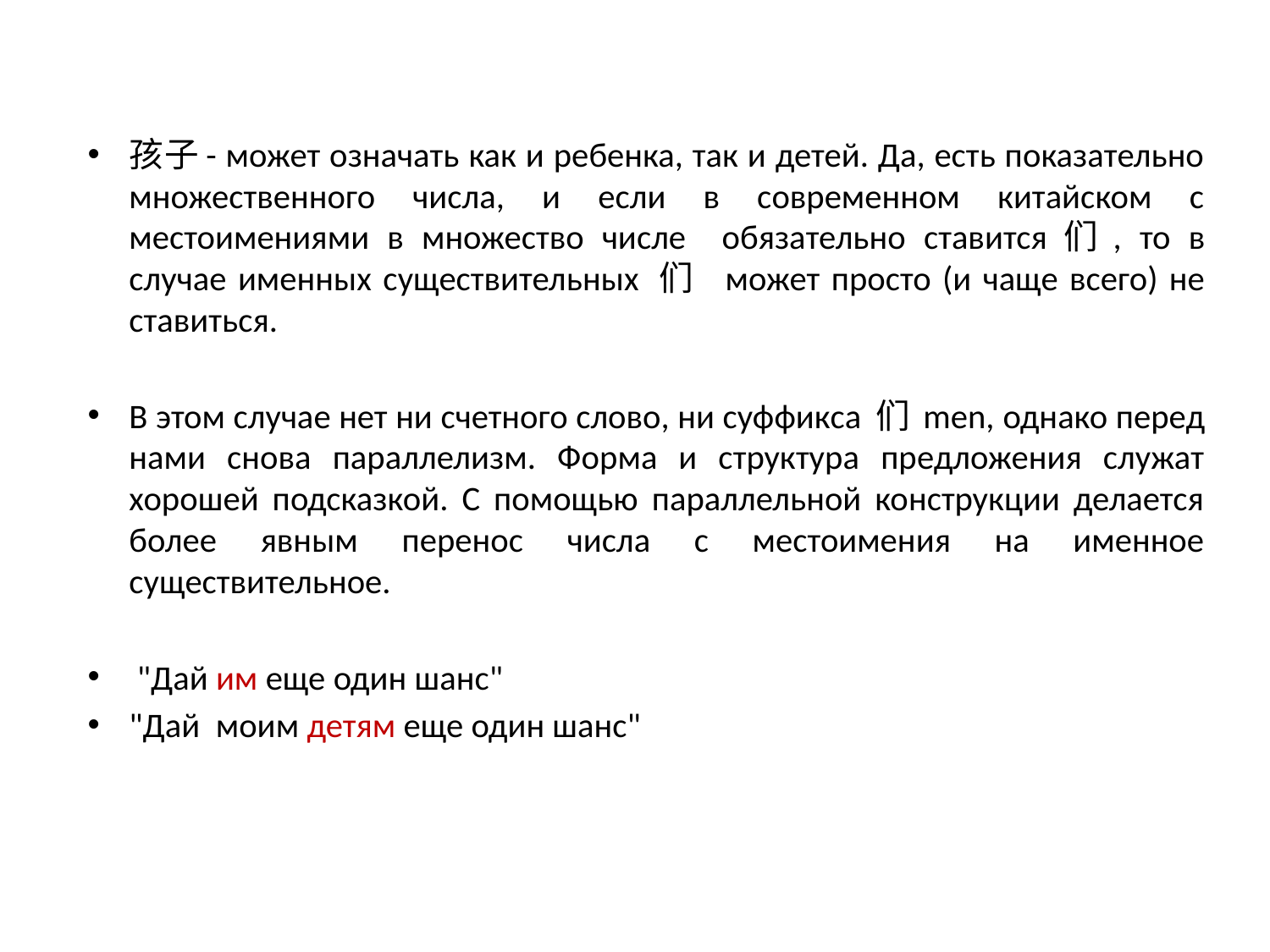

孩子- может означать как и ребенка, так и детей. Да, есть показательно множественного числа, и если в современном китайском с местоимениями в множество числе  обязательно ставится们, то в случае именных существительных 们  может просто (и чаще всего) не ставиться.

В этом случае нет ни счетного слово, ни суффикса 们 men, однако перед нами снова параллелизм. Форма и структура предложения служат хорошей подсказкой. С помощью параллельной конструкции делается более явным перенос числа с местоимения на именное существительное.

 "Дай им еще один шанс"
"Дай  моим детям еще один шанс"